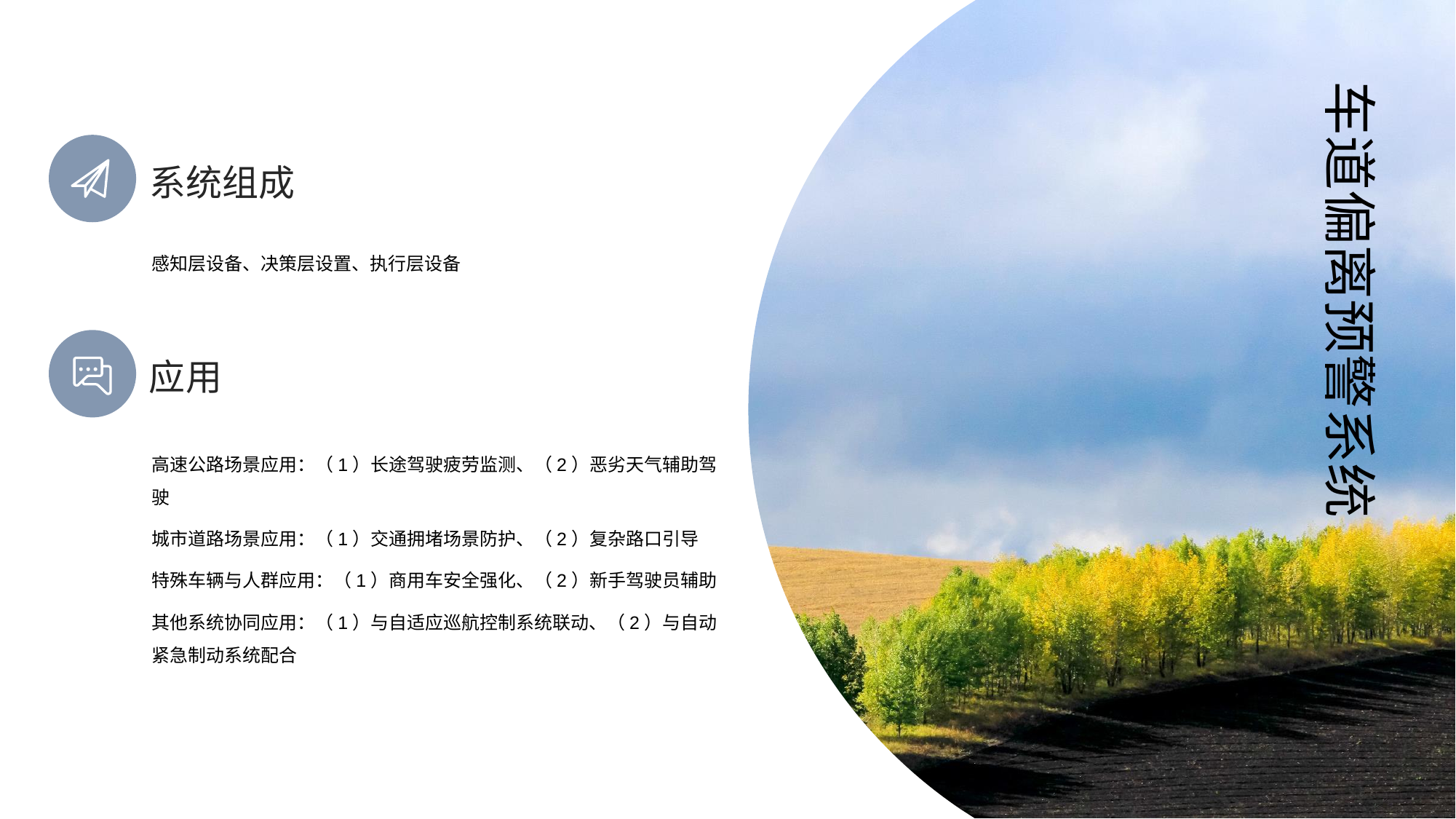

车道偏离预警系统

系统组成
感知层设备、决策层设置、执行层设备

应用
高速公路场景应用：（1）长途驾驶疲劳监测、（2）恶劣天气辅助驾驶
城市道路场景应用：（1）交通拥堵场景防护、（2）复杂路口引导
特殊车辆与人群应用：（1）商用车安全强化、（2）新手驾驶员辅助
其他系统协同应用：（1）与自适应巡航控制系统联动、（2）与自动紧急制动系统配合